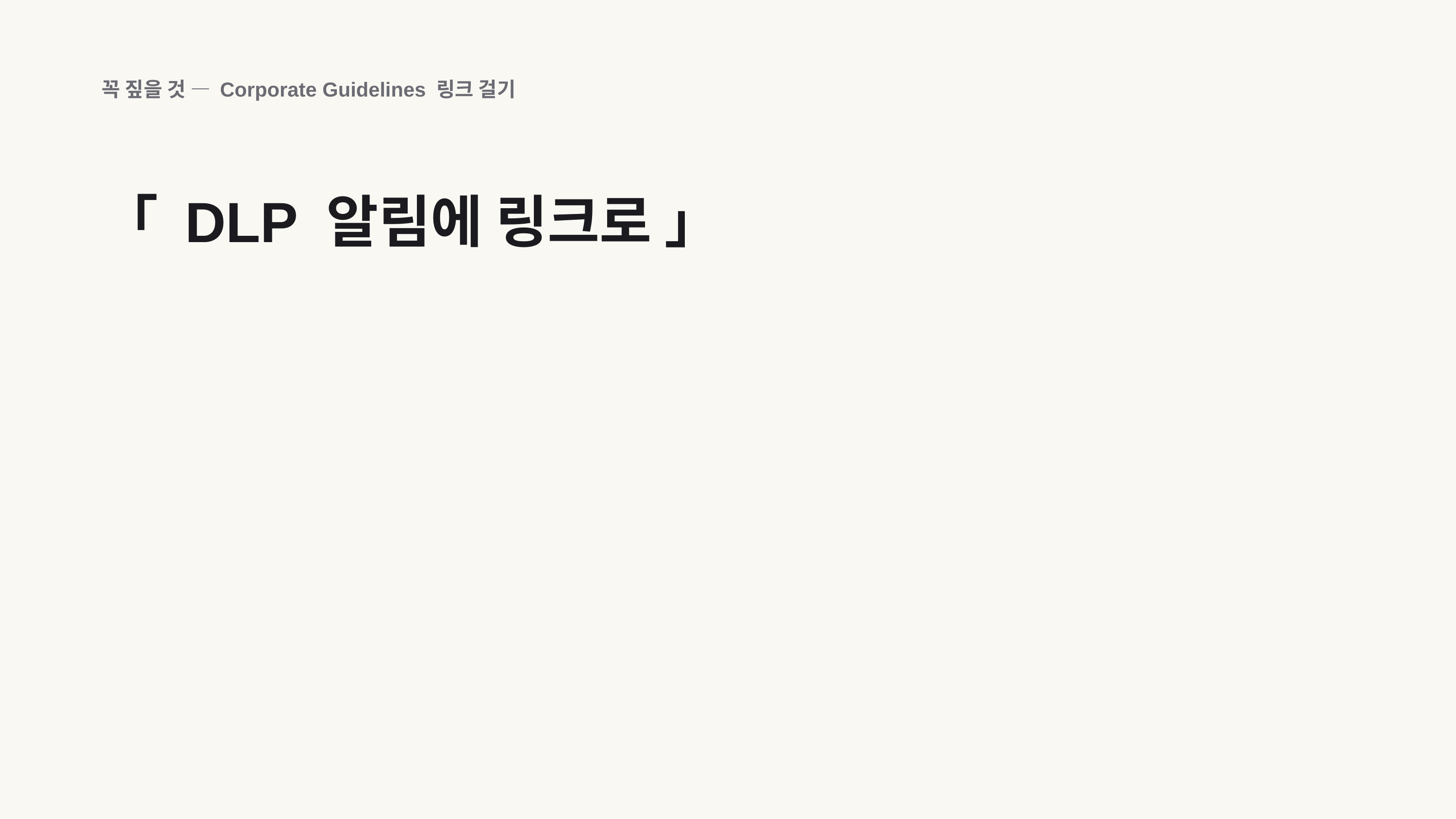

꼭 짚을 것 — Corporate Guidelines 링크 걸기
「 DLP 알림에 링크로 」